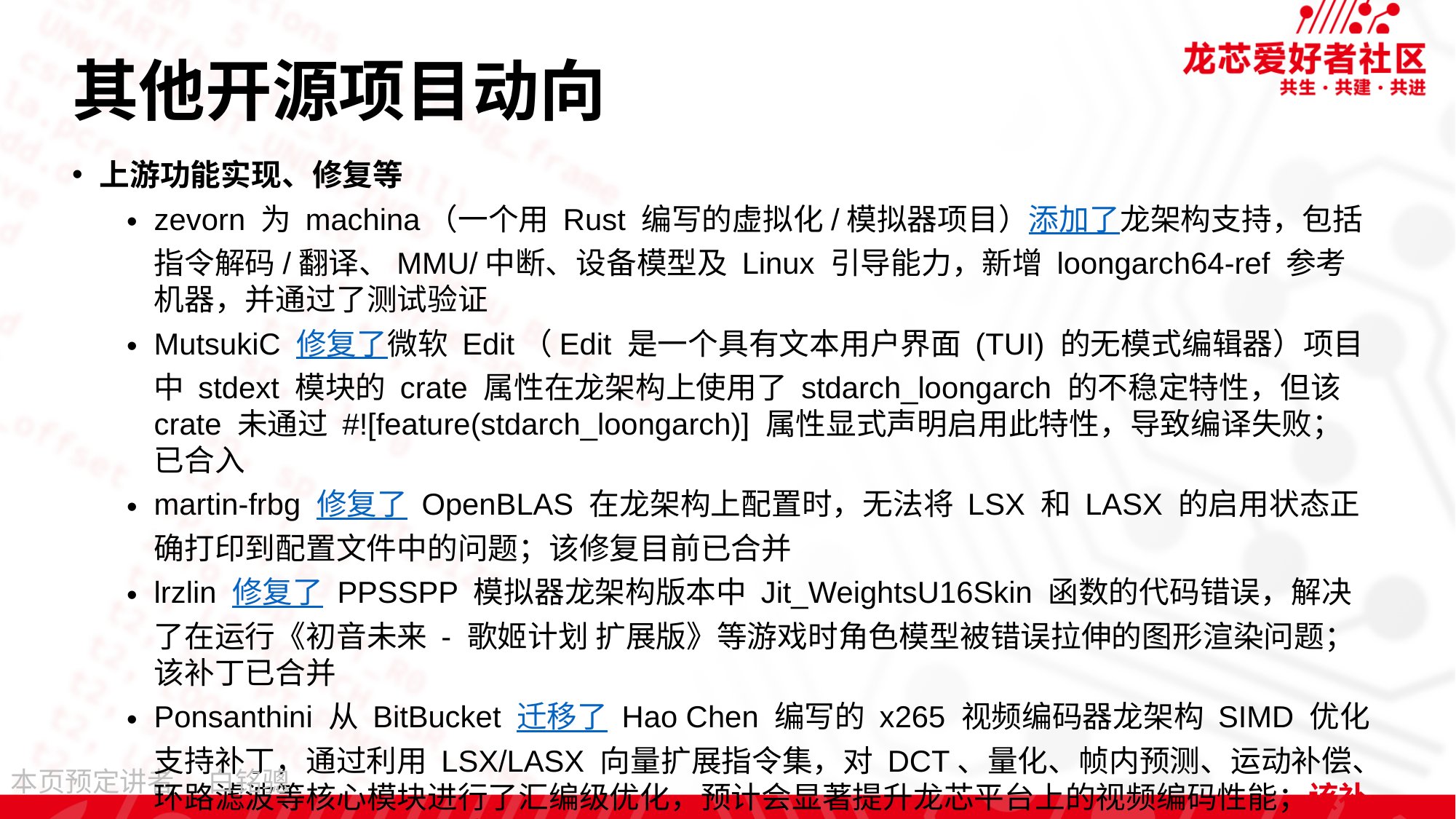

# 其他开源项目动向
上游功能实现、修复等
zevorn 为 machina（一个用 Rust 编写的虚拟化/模拟器项目）添加了龙架构支持，包括指令解码/翻译、MMU/中断、设备模型及 Linux 引导能力，新增 loongarch64-ref 参考机器，并通过了测试验证
MutsukiC 修复了微软 Edit（Edit 是一个具有文本用户界面 (TUI) 的无模式编辑器）项目中 stdext 模块的 crate 属性在龙架构上使用了 stdarch_loongarch 的不稳定特性，但该 crate 未通过 #![feature(stdarch_loongarch)] 属性显式声明启用此特性，导致编译失败；已合入
martin-frbg 修复了 OpenBLAS 在龙架构上配置时，无法将 LSX 和 LASX 的启用状态正确打印到配置文件中的问题；该修复目前已合并
lrzlin 修复了 PPSSPP 模拟器龙架构版本中 Jit_WeightsU16Skin 函数的代码错误，解决了在运行《初音未来 - 歌姬计划 扩展版》等游戏时角色模型被错误拉伸的图形渲染问题；该补丁已合并
Ponsanthini 从 BitBucket 迁移了 Hao Chen 编写的 x265 视频编码器龙架构 SIMD 优化支持补丁，通过利用 LSX/LASX 向量扩展指令集，对 DCT、量化、帧内预测、运动补偿、环路滤波等核心模块进行了汇编级优化，预计会显著提升龙芯平台上的视频编码性能；该补丁仍有待审阅，欢迎各位开发者建言献策
白铭骢